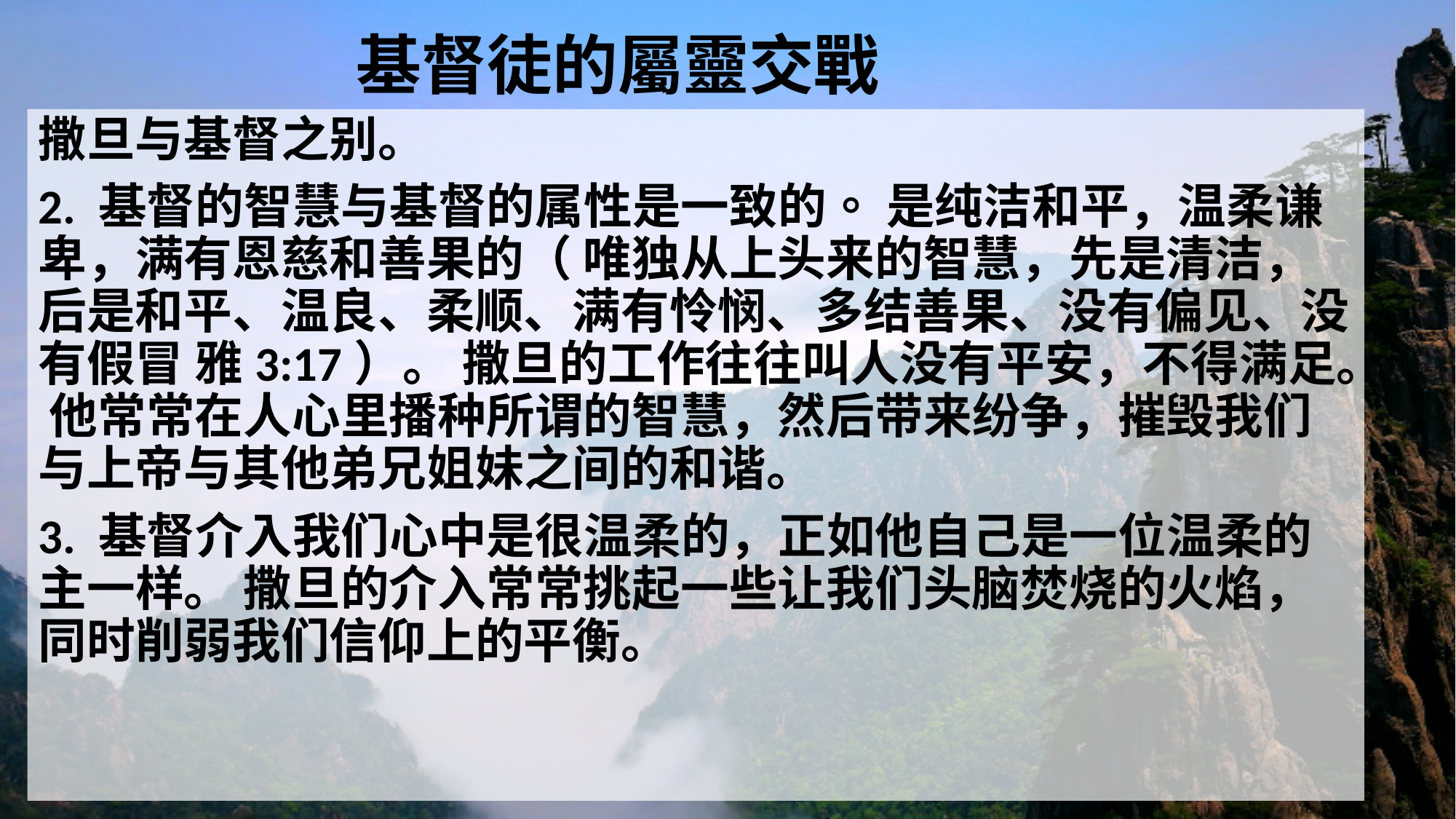

# 基督徒的屬靈交戰
撒旦与基督之别。
2. 基督的智慧与基督的属性是一致的。 是纯洁和平，温柔谦卑，满有恩慈和善果的（ 唯独从上头来的智慧，先是清洁，后是和平、温良、柔顺、满有怜悯、多结善果、没有偏见、没有假冒 雅3:17）。 撒旦的工作往往叫人没有平安，不得满足。 他常常在人心里播种所谓的智慧，然后带来纷争，摧毁我们与上帝与其他弟兄姐妹之间的和谐。
3. 基督介入我们心中是很温柔的，正如他自己是一位温柔的主一样。 撒旦的介入常常挑起一些让我们头脑焚烧的火焰， 同时削弱我们信仰上的平衡。